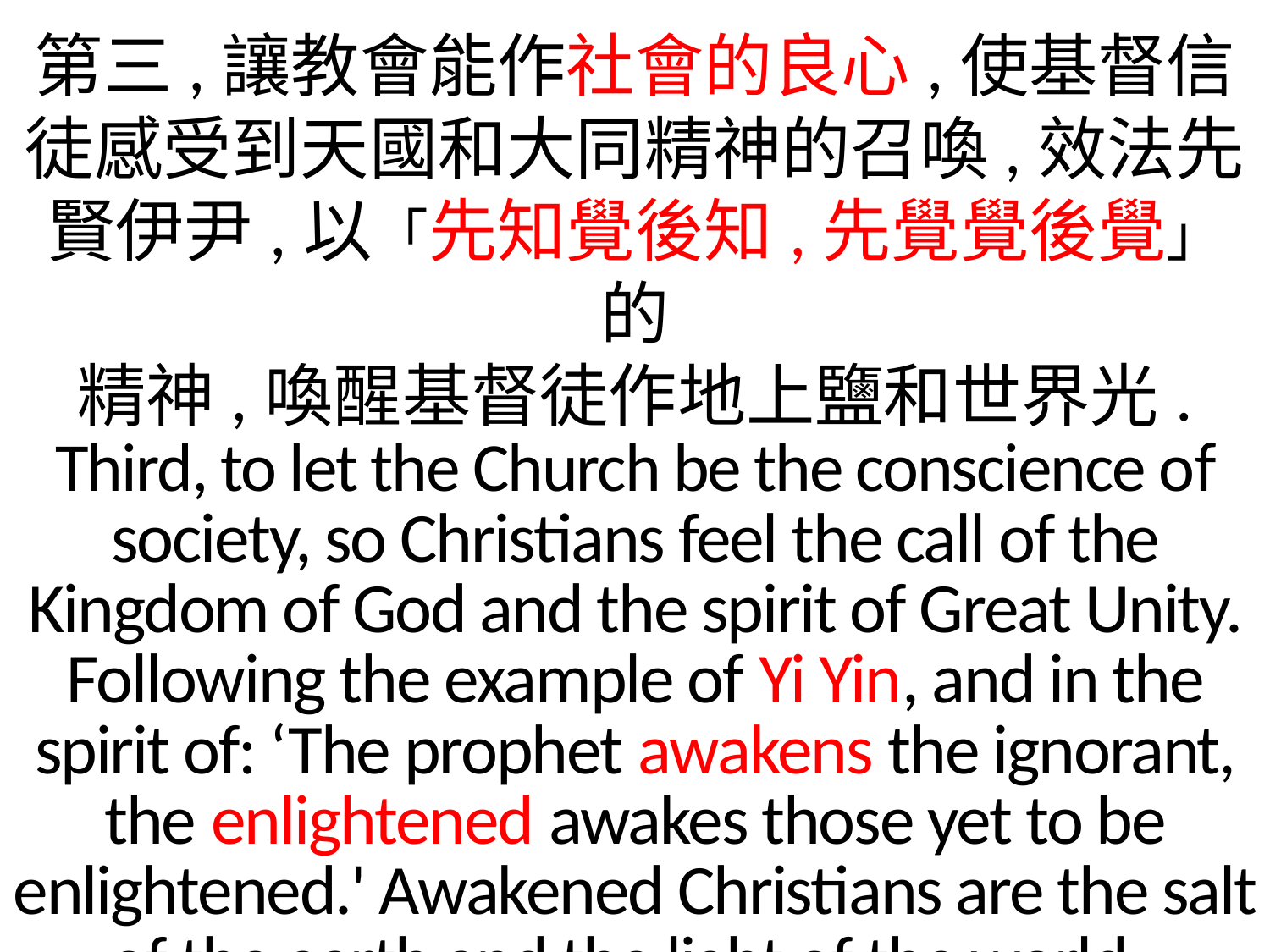

第三,讓教會能作社會的良心,使基督信徒感受到天國和大同精神的召喚,效法先賢伊尹,以「先知覺後知,先覺覺後覺」的
精神,喚醒基督徒作地上鹽和世界光.
Third, to let the Church be the conscience of society, so Christians feel the call of the Kingdom of God and the spirit of Great Unity. Following the example of Yi Yin, and in the spirit of: ‘The prophet awakens the ignorant, the enlightened awakes those yet to be enlightened.' Awakened Christians are the salt of the earth and the light of the world.